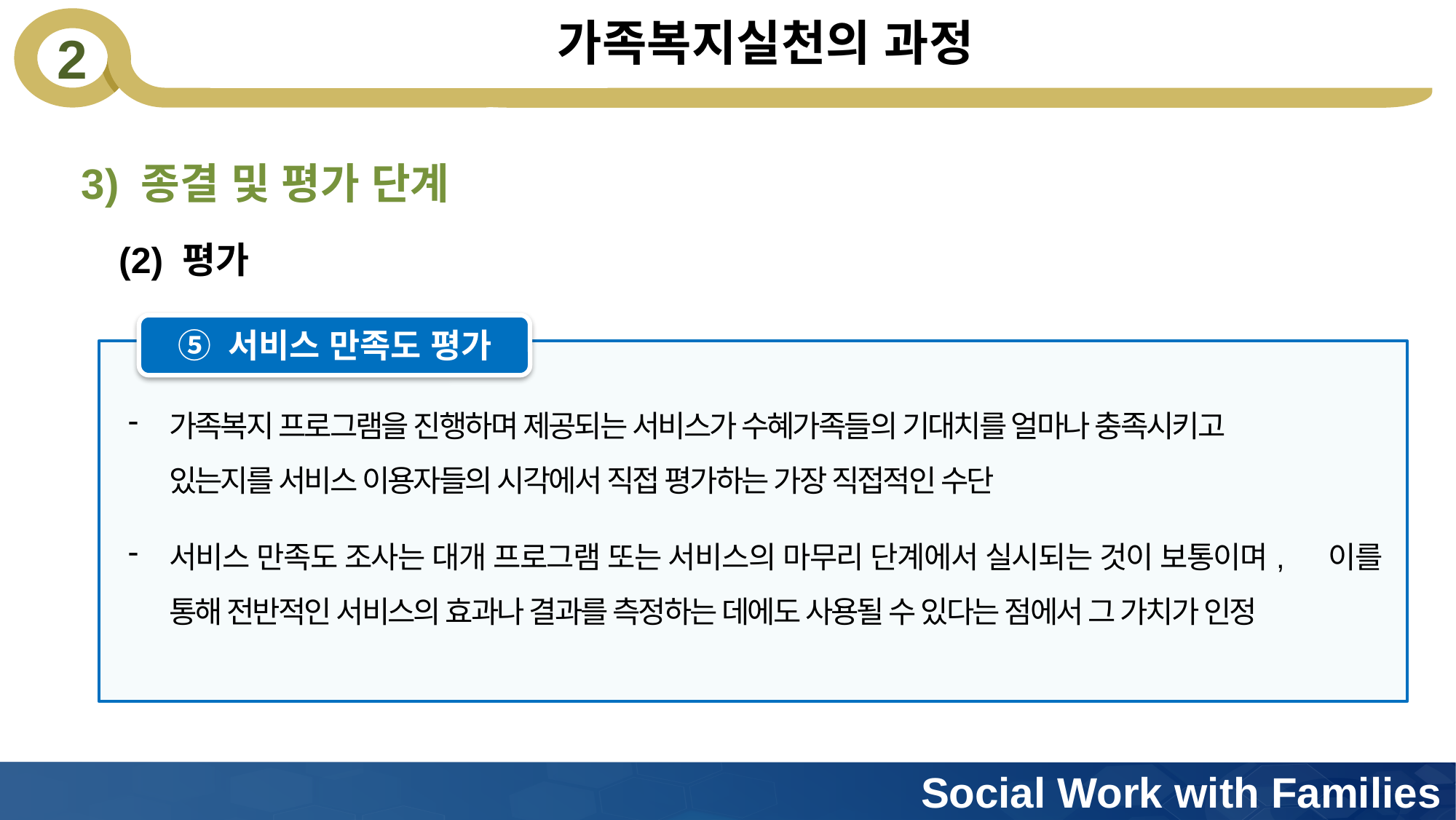

# 가족복지실천의 과정
3) 종결 및 평가 단계
(2) 평가

⑤ 서비스 만족도 평가

가족복지 프로그램을 진행하며 제공되는 서비스가 수혜가족들의 기대치를 얼마나 충족시키고
     있는지를 서비스 이용자들의 시각에서 직접 평가하는 가장 직접적인 수단

서비스 만족도 조사는 대개 프로그램 또는 서비스의 마무리 단계에서 실시되는 것이 보통이며,     이를 통해 전반적인 서비스의 효과나 결과를 측정하는 데에도 사용될 수 있다는 점에서 그 가치가 인정